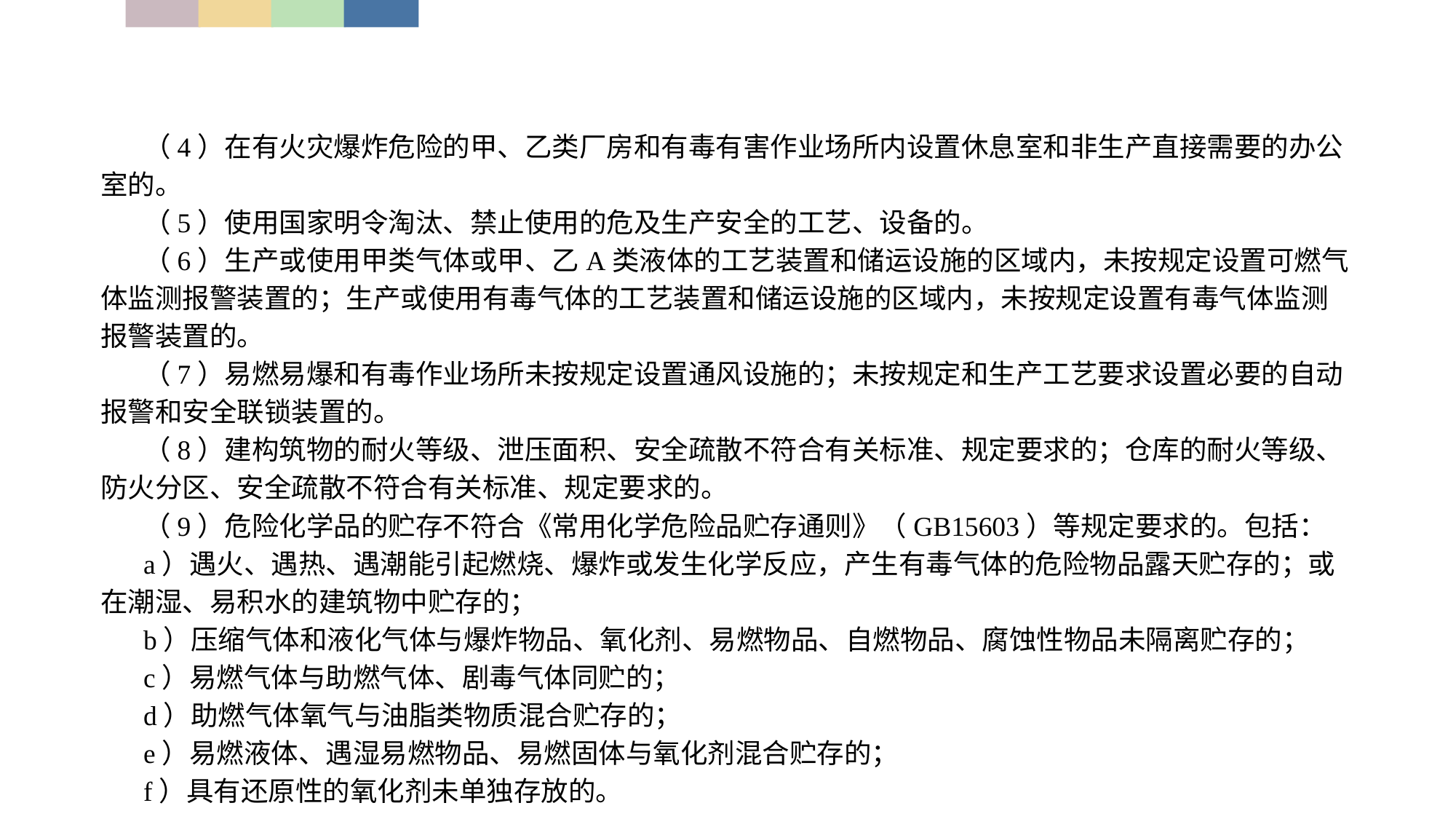

（4）在有火灾爆炸危险的甲、乙类厂房和有毒有害作业场所内设置休息室和非生产直接需要的办公室的。
（5）使用国家明令淘汰、禁止使用的危及生产安全的工艺、设备的。
（6）生产或使用甲类气体或甲、乙A类液体的工艺装置和储运设施的区域内，未按规定设置可燃气体监测报警装置的；生产或使用有毒气体的工艺装置和储运设施的区域内，未按规定设置有毒气体监测报警装置的。
（7）易燃易爆和有毒作业场所未按规定设置通风设施的；未按规定和生产工艺要求设置必要的自动报警和安全联锁装置的。
（8）建构筑物的耐火等级、泄压面积、安全疏散不符合有关标准、规定要求的；仓库的耐火等级、防火分区、安全疏散不符合有关标准、规定要求的。
（9）危险化学品的贮存不符合《常用化学危险品贮存通则》（GB15603）等规定要求的。包括：
a）遇火、遇热、遇潮能引起燃烧、爆炸或发生化学反应，产生有毒气体的危险物品露天贮存的；或在潮湿、易积水的建筑物中贮存的；
b）压缩气体和液化气体与爆炸物品、氧化剂、易燃物品、自燃物品、腐蚀性物品未隔离贮存的；
c）易燃气体与助燃气体、剧毒气体同贮的；
d）助燃气体氧气与油脂类物质混合贮存的；
e）易燃液体、遇湿易燃物品、易燃固体与氧化剂混合贮存的；
f）具有还原性的氧化剂未单独存放的。